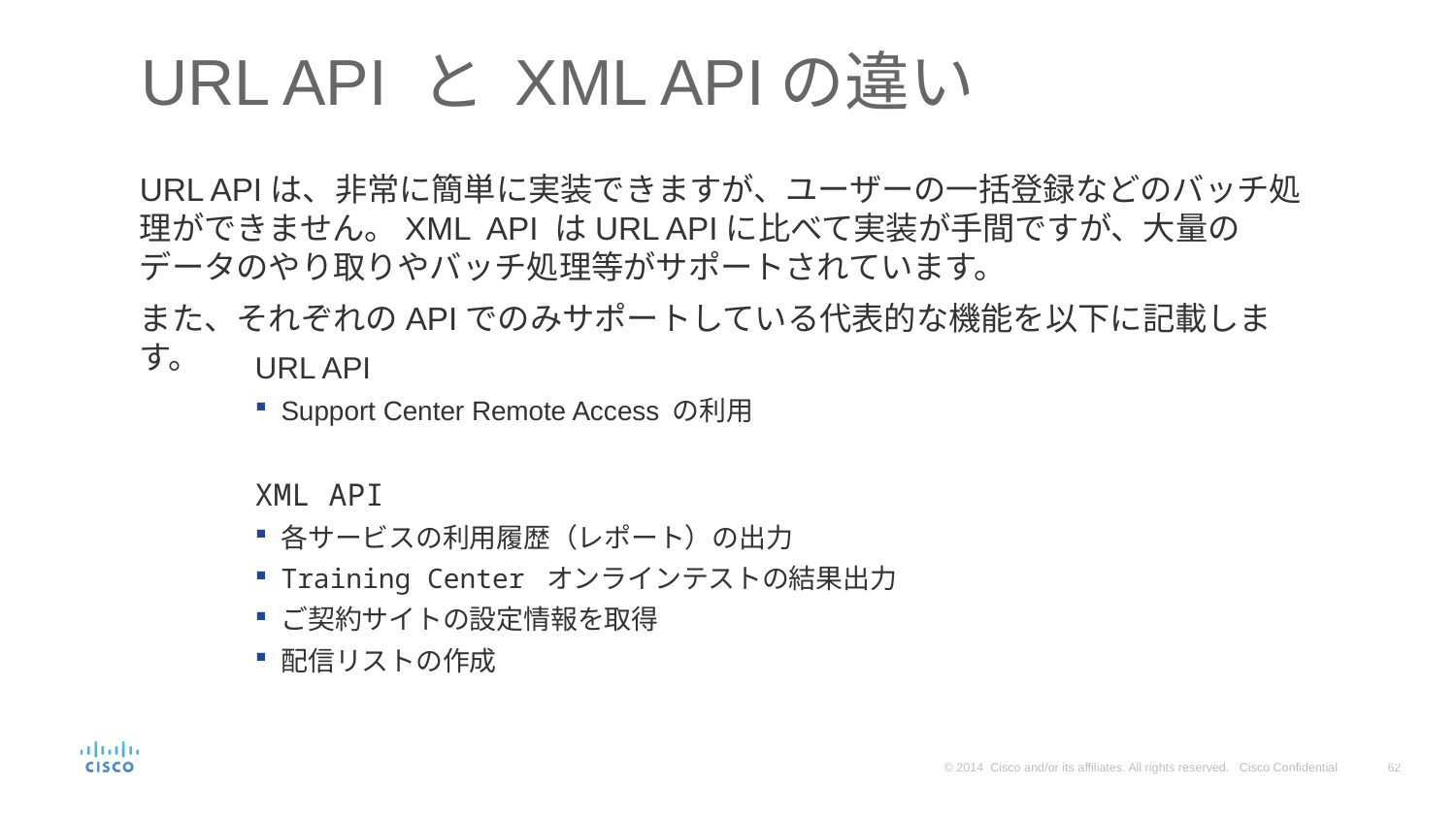

# URL API と XML APIの違い
URL APIは、非常に簡単に実装できますが、ユーザーの一括登録などのバッチ処理ができません。XML  API はURL APIに比べて実装が手間ですが、大量のデータのやり取りやバッチ処理等がサポートされています。
また、それぞれのAPIでのみサポートしている代表的な機能を以下に記載します。
URL API
Support Center Remote Access の利用

XML API
各サービスの利用履歴（レポート）の出力
Training Center オンラインテストの結果出力
ご契約サイトの設定情報を取得
配信リストの作成